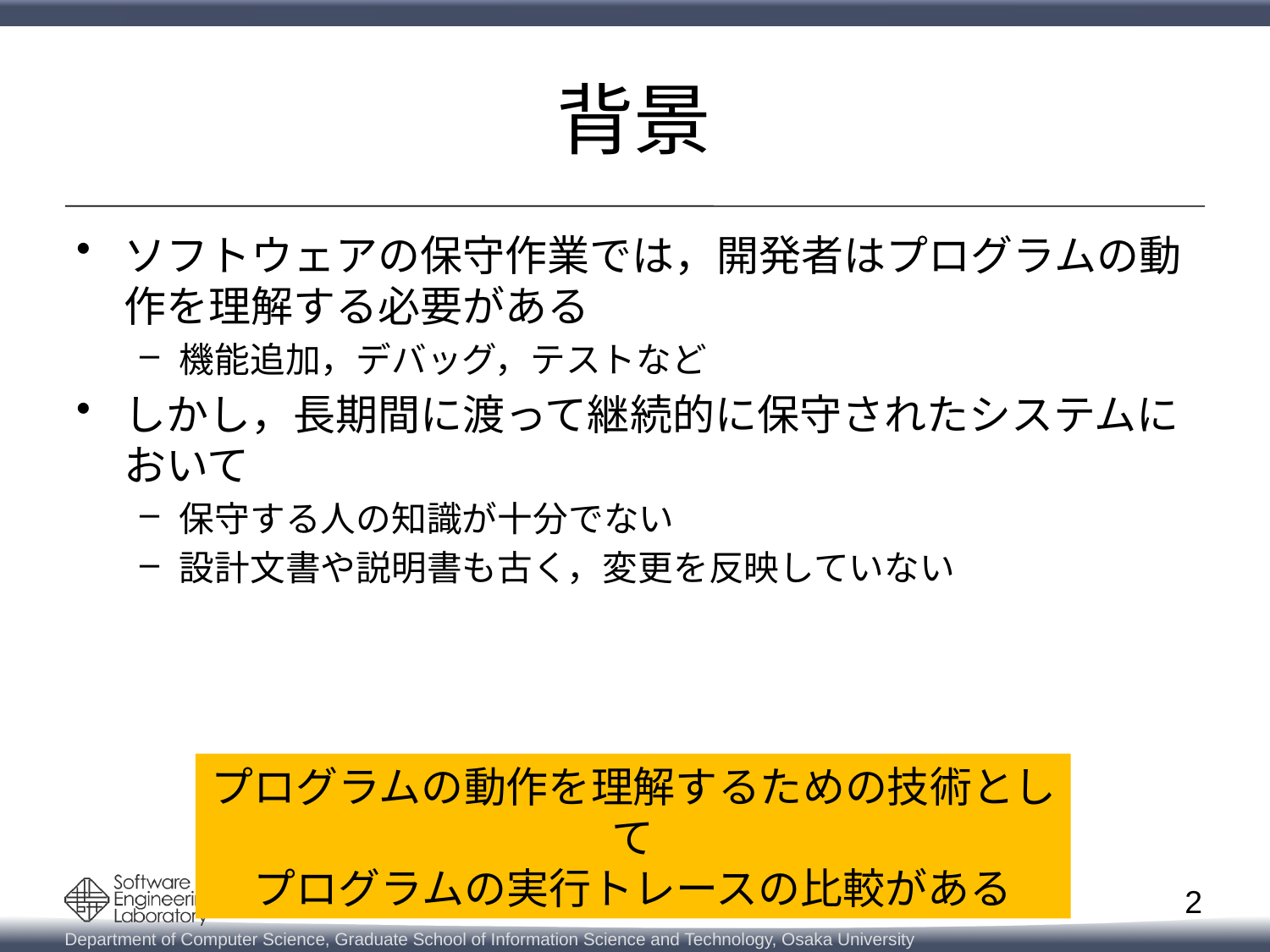

# 背景
ソフトウェアの保守作業では，開発者はプログラムの動作を理解する必要がある
機能追加，デバッグ，テストなど
しかし，長期間に渡って継続的に保守されたシステムにおいて
保守する人の知識が十分でない
設計文書や説明書も古く，変更を反映していない
プログラムの動作を理解するための技術として
プログラムの実行トレースの比較がある
2